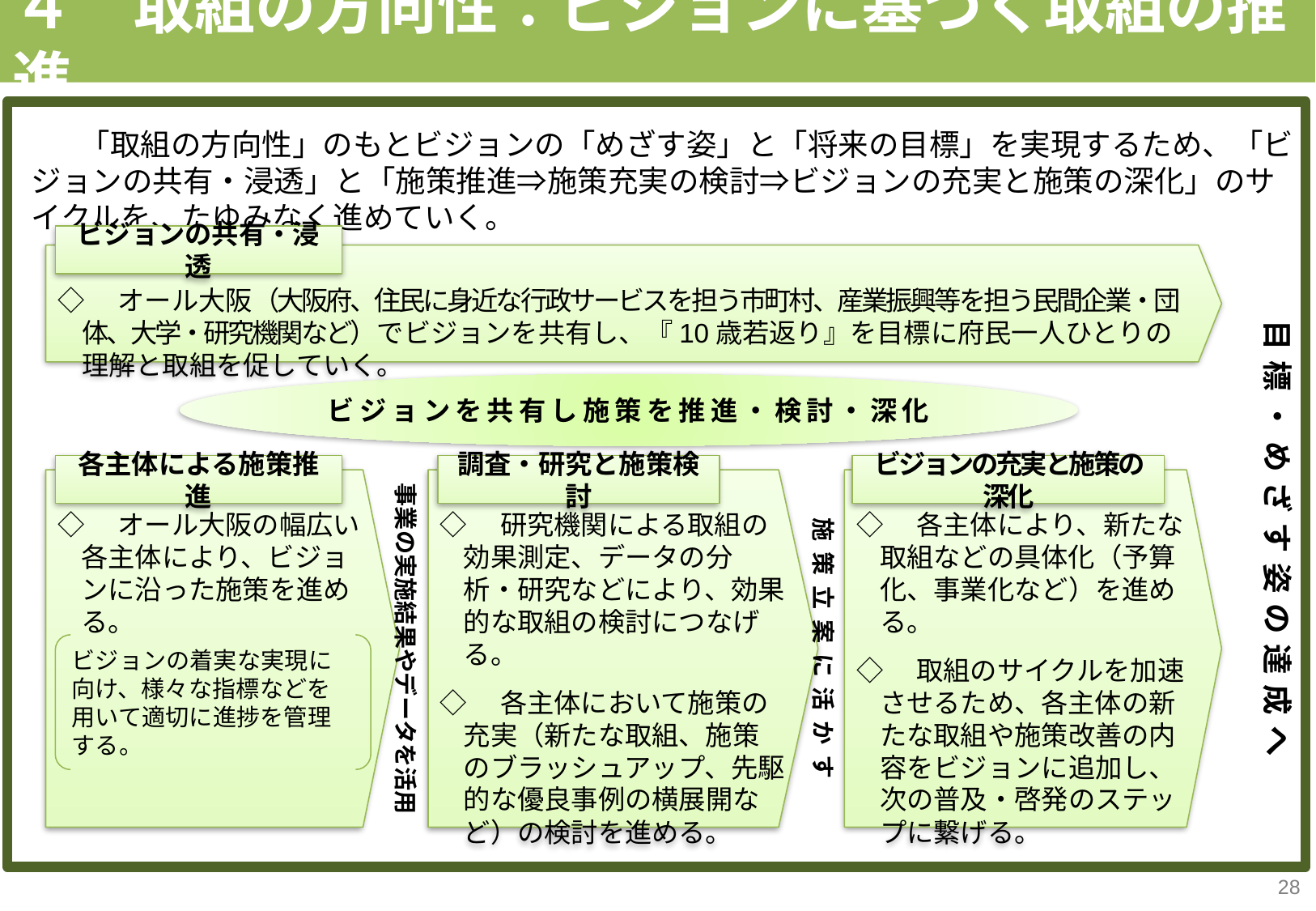

# ４　取組の方向性：ビジョンに基づく取組の推進
　　「取組の方向性」のもとビジョンの「めざす姿」と「将来の目標」を実現するため、「ビジョンの共有・浸透」と「施策推進⇒施策充実の検討⇒ビジョンの充実と施策の深化」のサイクルを、たゆみなく進めていく。
ビジョンの共有・浸透

◇　オール大阪（大阪府、住民に身近な行政サービスを担う市町村、産業振興等を担う民間企業・団体、大学・研究機関など）でビジョンを共有し、『10歳若返り』を目標に府民一人ひとりの理解と取組を促していく。
目標・めざす姿の達成へ
ビジョンを共有し施策を推進・検討・深化
各主体による施策推進
調査・研究と施策検討
ビジョンの充実と施策の深化
施策立案に活かす

◇　オール大阪の幅広い各主体により、ビジョンに沿った施策を進める。

◇　研究機関による取組の効果測定、データの分析・研究などにより、効果的な取組の検討につなげる。

◇　各主体において施策の充実（新たな取組、施策のブラッシュアップ、先駆的な優良事例の横展開など）の検討を進める。

◇　各主体により、新たな取組などの具体化（予算化、事業化など）を進める。

◇　取組のサイクルを加速させるため、各主体の新たな取組や施策改善の内容をビジョンに追加し、次の普及・啓発のステップに繋げる。
事業の実施結果やデータを活用
ビジョンの着実な実現に向け、様々な指標などを用いて適切に進捗を管理する。
28